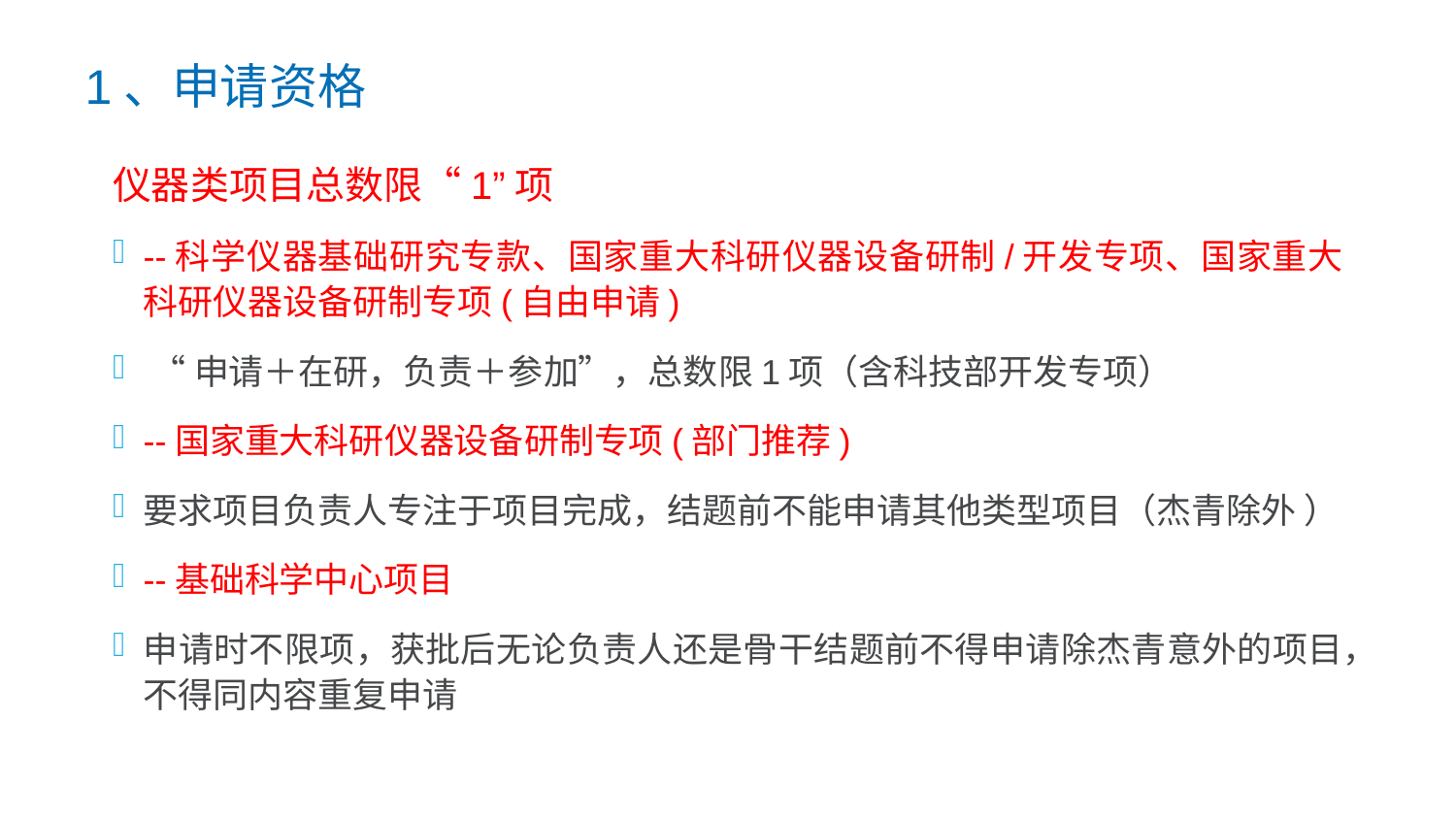

1、申请资格
仪器类项目总数限“1”项
--科学仪器基础研究专款、国家重大科研仪器设备研制/开发专项、国家重大科研仪器设备研制专项(自由申请)
 “申请＋在研，负责＋参加”，总数限1项（含科技部开发专项）
--国家重大科研仪器设备研制专项(部门推荐)
要求项目负责人专注于项目完成，结题前不能申请其他类型项目（杰青除外 ）
--基础科学中心项目
申请时不限项，获批后无论负责人还是骨干结题前不得申请除杰青意外的项目，不得同内容重复申请